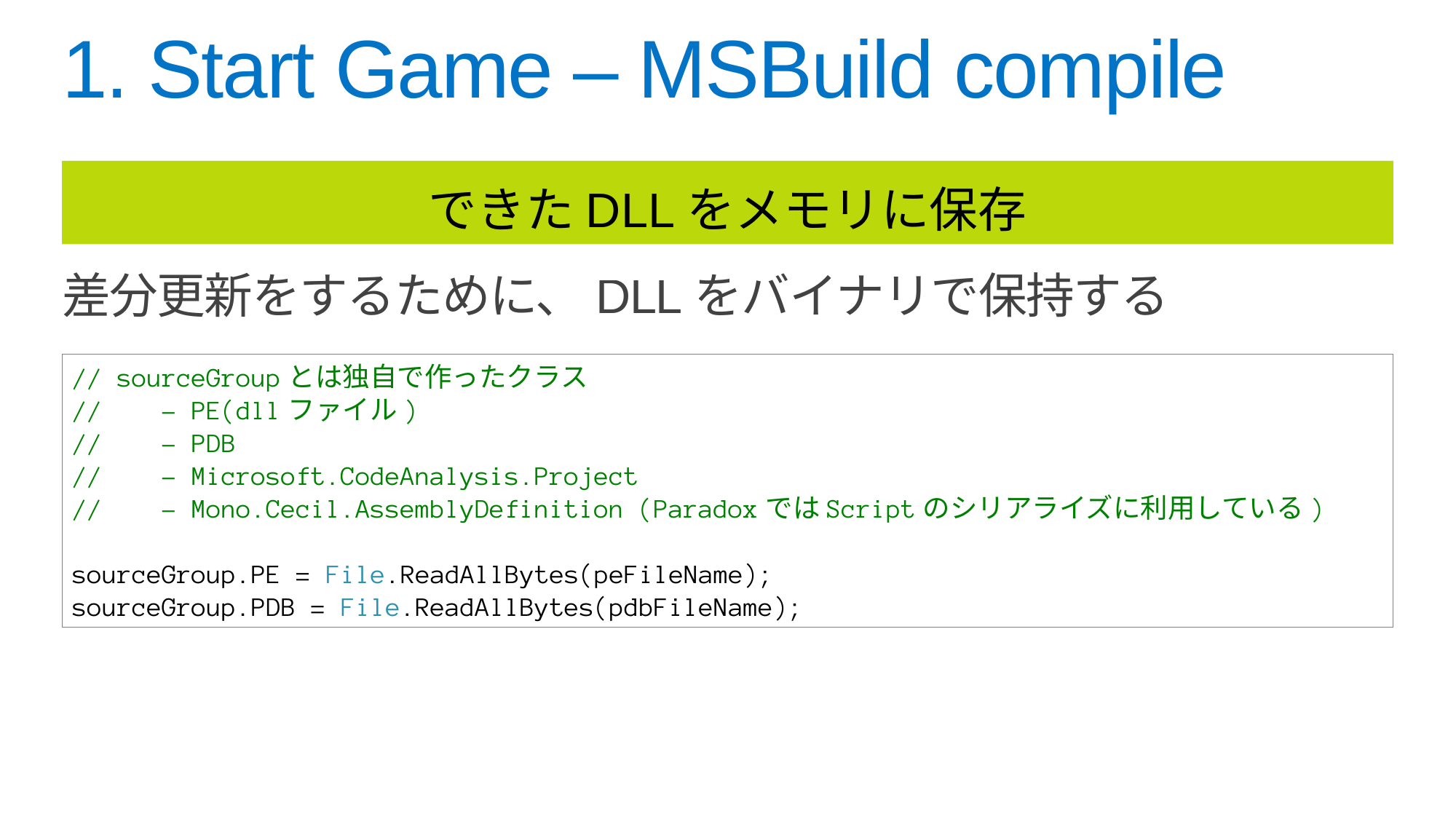

# 1. Start Game – MSBuild compile
できたDLLをメモリに保存
差分更新をするために、DLLをバイナリで保持する
// sourceGroupとは独自で作ったクラス
//    - PE(dllファイル)
//    - PDB
//    - Microsoft.CodeAnalysis.Project
//    - Mono.Cecil.AssemblyDefinition (ParadoxではScriptのシリアライズに利用している)

sourceGroup.PE = File.ReadAllBytes(peFileName);
sourceGroup.PDB = File.ReadAllBytes(pdbFileName);